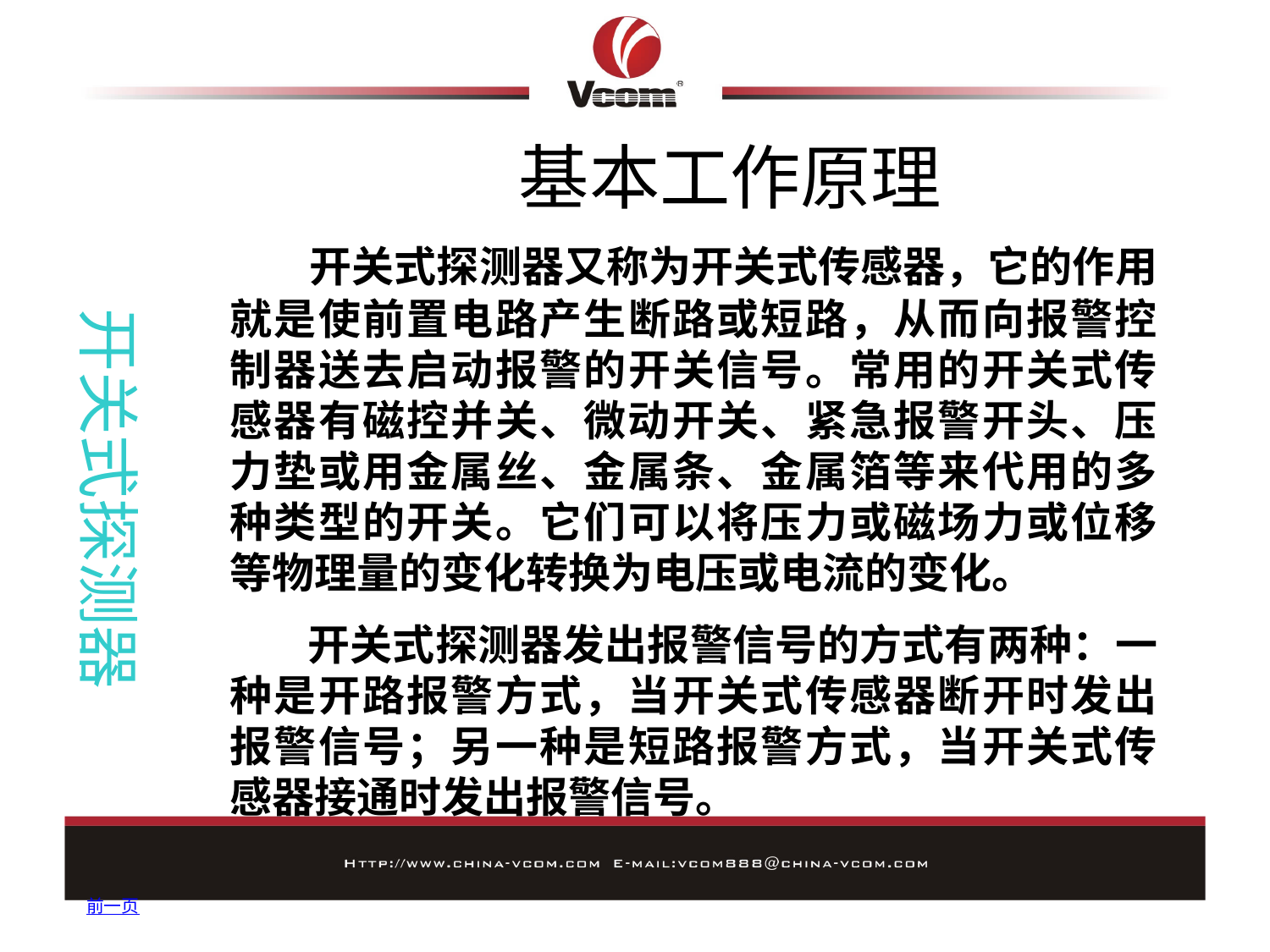

基本工作原理
      开关式探测器又称为开关式传感器，它的作用就是使前置电路产生断路或短路，从而向报警控制器送去启动报警的开关信号。常用的开关式传感器有磁控并关、微动开关、紧急报警开头、压力垫或用金属丝、金属条、金属箔等来代用的多种类型的开关。它们可以将压力或磁场力或位移等物理量的变化转换为电压或电流的变化。
       开关式探测器发出报警信号的方式有两种：一种是开路报警方式，当开关式传感器断开时发出报警信号；另一种是短路报警方式，当开关式传感器接通时发出报警信号。
开关式探测器
前一页